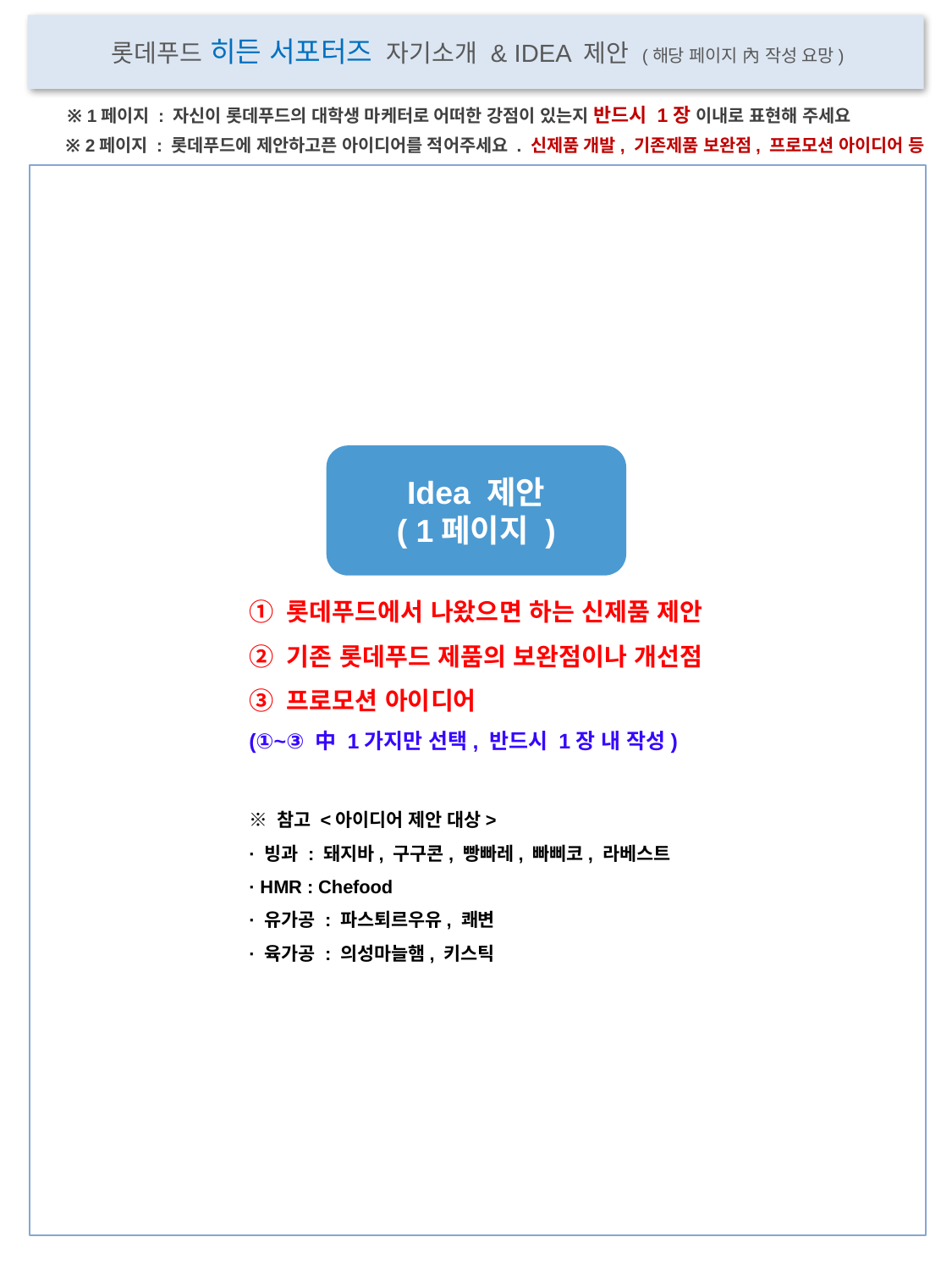

Idea 제안
( 1페이지 )
① 롯데푸드에서 나왔으면 하는 신제품 제안
② 기존 롯데푸드 제품의 보완점이나 개선점
③ 프로모션 아이디어
(①~③ 中 1가지만 선택, 반드시 1장 내 작성)

※ 참고 <아이디어 제안 대상>
· 빙과 : 돼지바, 구구콘, 빵빠레, 빠삐코, 라베스트
· HMR : Chefood
· 유가공 : 파스퇴르우유, 쾌변
· 육가공 : 의성마늘햄, 키스틱